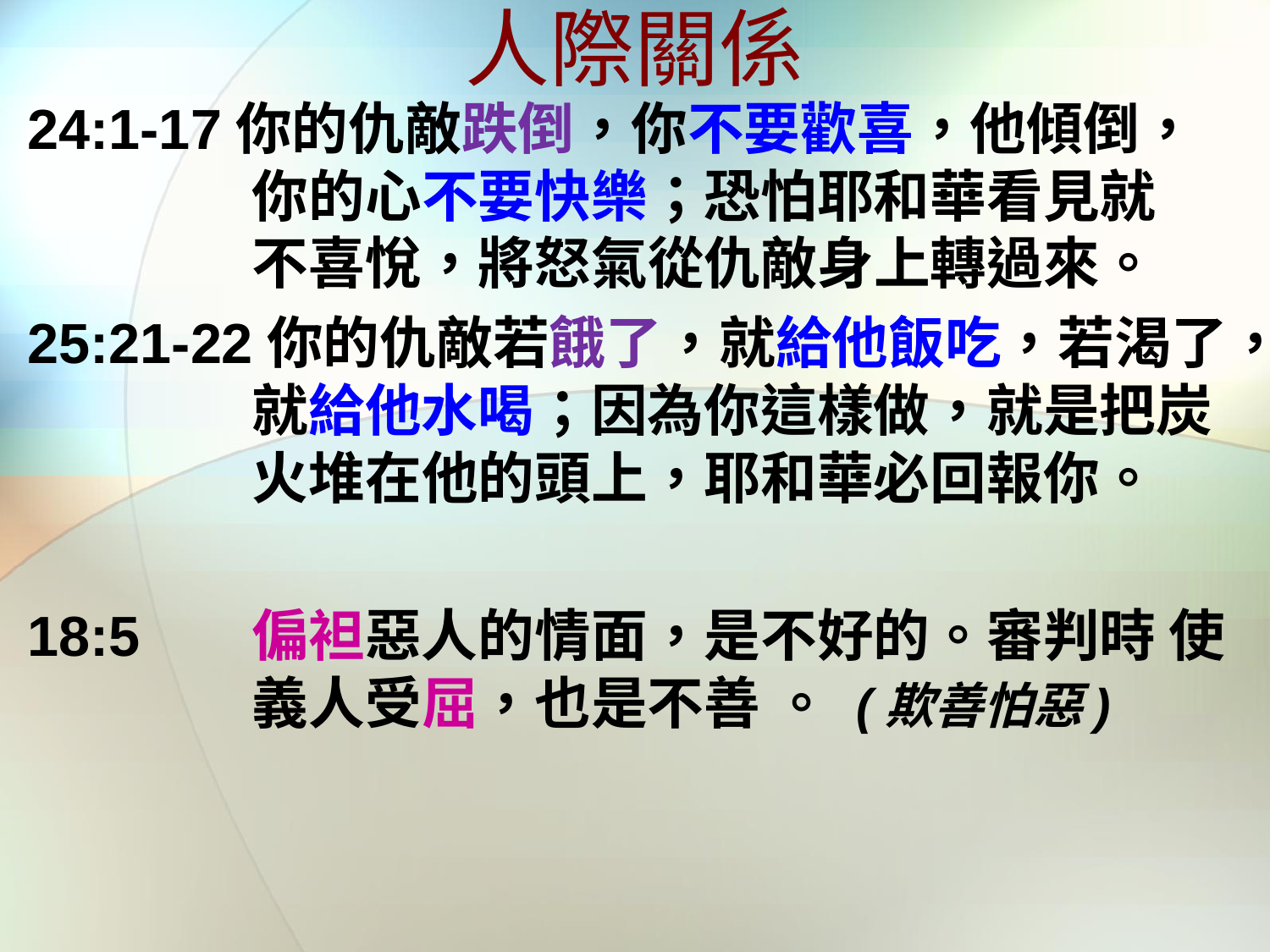

# 人際關係
24:1-17你的仇敵跌倒，你不要歡喜，他傾倒，你的心不要快樂；恐怕耶和華看見就  不喜悅，將怒氣從仇敵身上轉過來。
25:21-22你的仇敵若餓了，就給他飯吃，若渴了，就給他水喝；因為你這樣做，就是把炭火堆在他的頭上，耶和華必回報你。

18:5	偏袒惡人的情面，是不好的。審判時 使義人受屈，也是不善 。 (欺善怕惡)